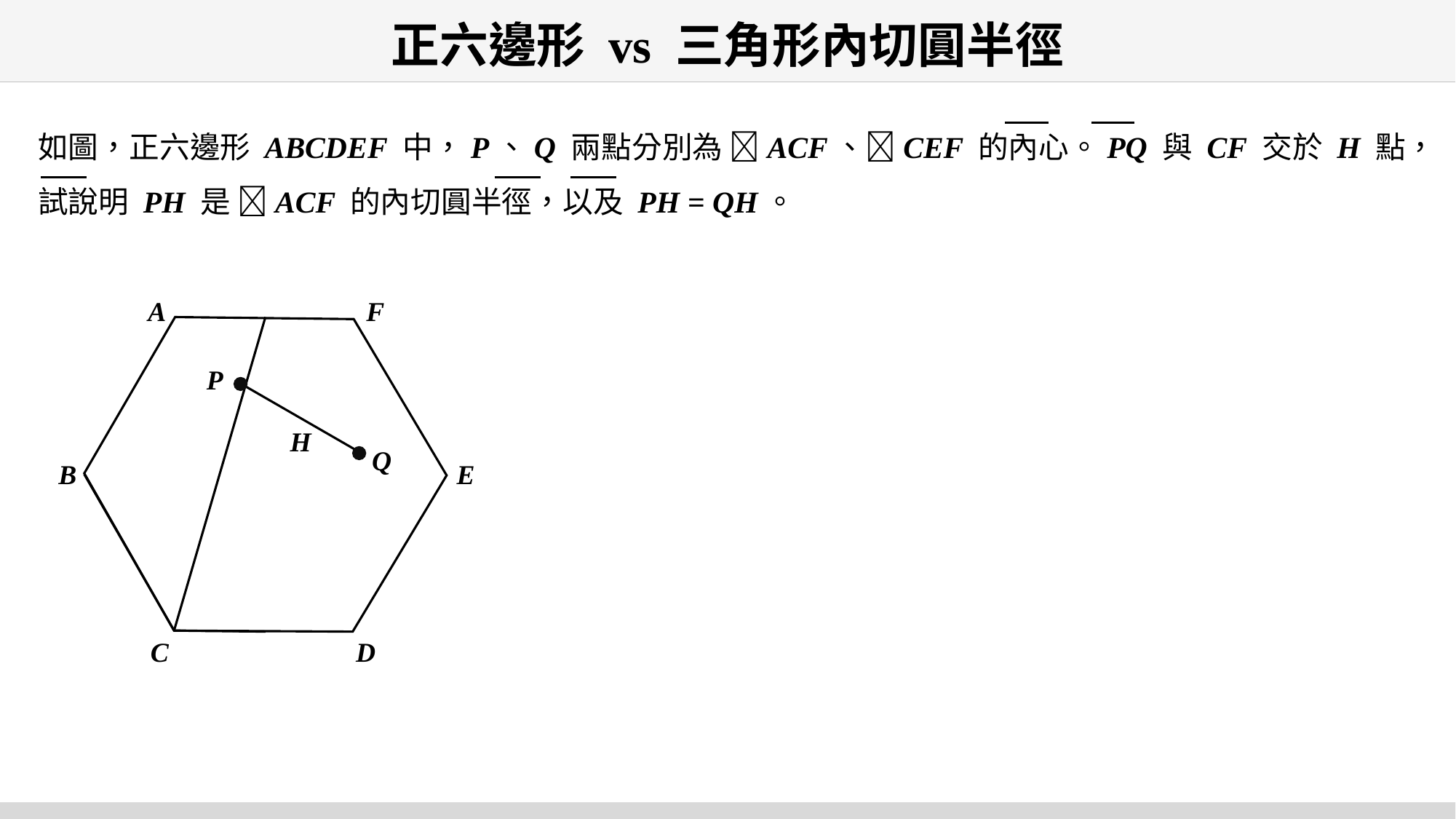

# 正六邊形 vs 三角形內切圓半徑
如圖，正六邊形 ABCDEF 中，P、Q 兩點分別為 ΔACF、ΔCEF 的內心。PQ 與 CF 交於 H 點，試說明 PH 是 ΔACF 的內切圓半徑，以及 PH = QH。
A
F

P

H
Q

B
E
C
D